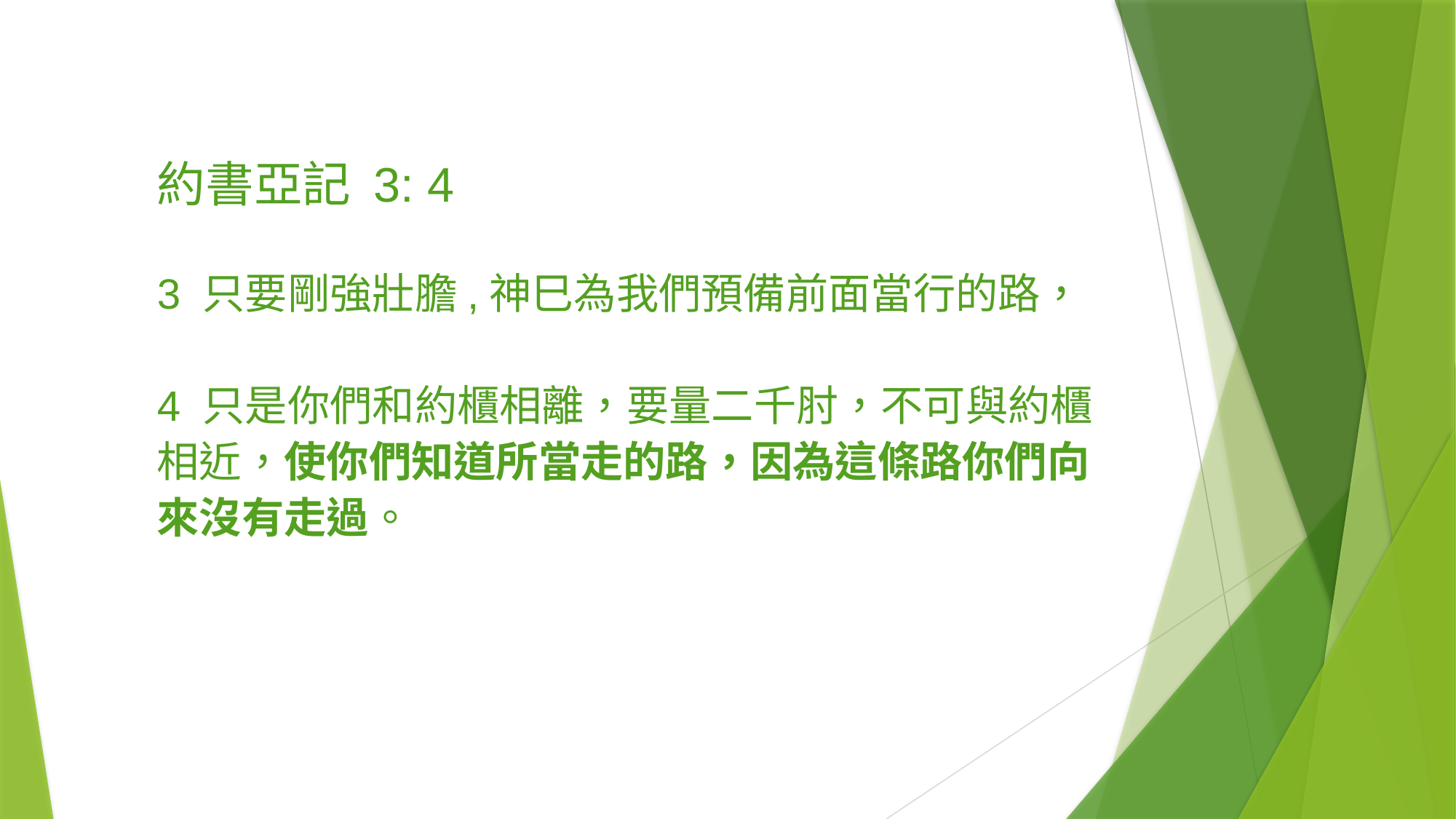

約書亞記 3: 4

3 只要剛強壯膽,神巳為我們預備前面當行的路，

4 只是你們和約櫃相離，要量二千肘，不可與約櫃相近，使你們知道所當走的路，因為這條路你們向來沒有走過。